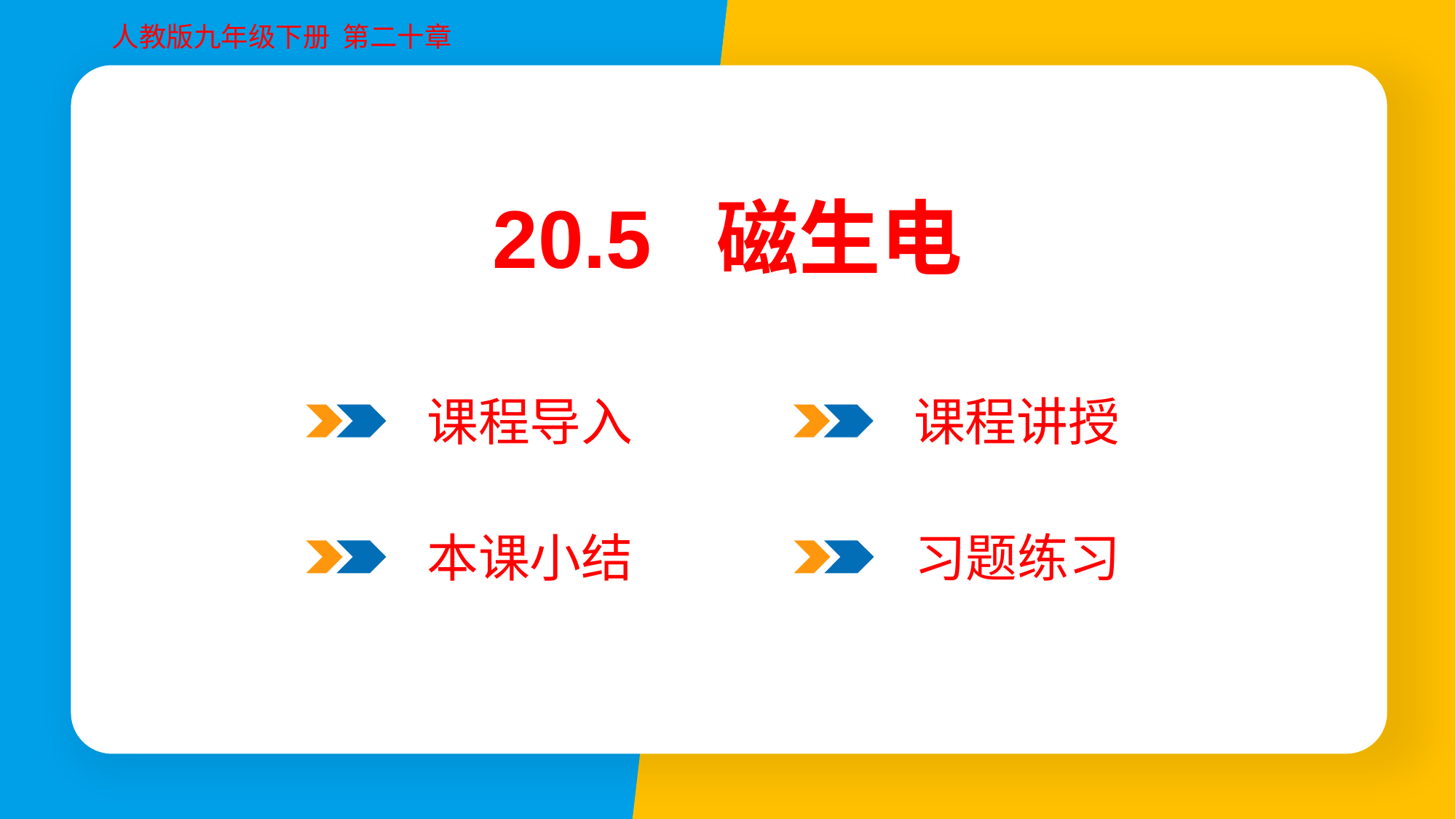

人教版九年级下册  第二十章
20.5  磁生电
课程导入

课程讲授

习题练习

本课小结